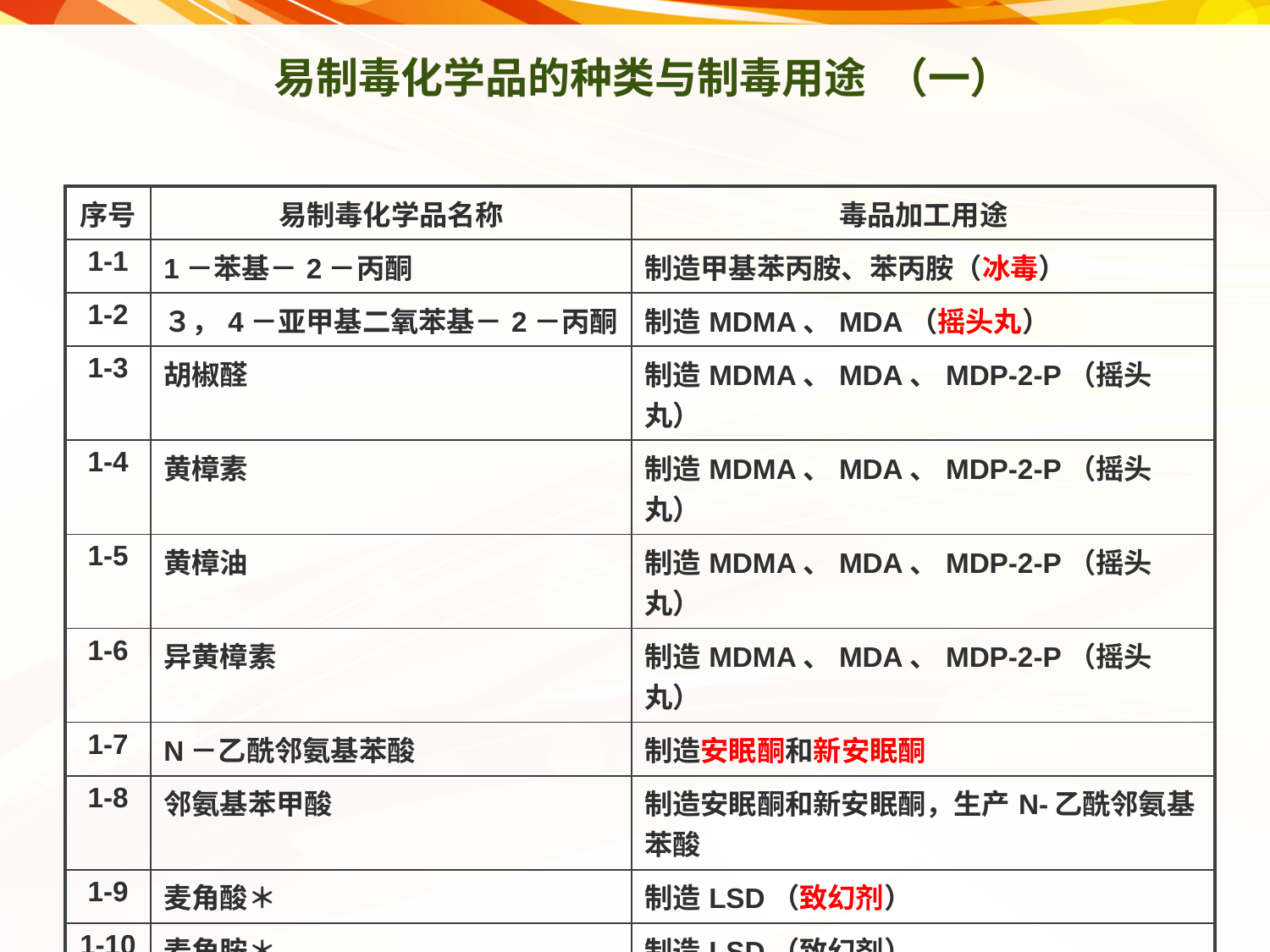

# 易制毒化学品的种类与制毒用途  （一）
| 序号 | 易制毒化学品名称 | 毒品加工用途 |
| --- | --- | --- |
| 1-1 | 1－苯基－2－丙酮 | 制造甲基苯丙胺、苯丙胺（冰毒） |
| 1-2 | ３，4－亚甲基二氧苯基－2－丙酮 | 制造MDMA、MDA（摇头丸） |
| 1-3 | 胡椒醛 | 制造MDMA、MDA、MDP-2-P（摇头丸） |
| 1-4 | 黄樟素 | 制造MDMA、MDA、MDP-2-P（摇头丸） |
| 1-5 | 黄樟油 | 制造MDMA、MDA、MDP-2-P（摇头丸） |
| 1-6 | 异黄樟素 | 制造MDMA、MDA、MDP-2-P（摇头丸） |
| 1-7 | N－乙酰邻氨基苯酸 | 制造安眠酮和新安眠酮 |
| 1-8 | 邻氨基苯甲酸 | 制造安眠酮和新安眠酮，生产N-乙酰邻氨基苯酸 |
| 1-9 | 麦角酸＊ | 制造LSD（致幻剂） |
| 1-10 | 麦角胺＊ | 制造LSD（致幻剂） |
| 1-11 | 麦角新碱＊ | 制造LSD（致幻剂） |
| 1-12 | 麻黄素、伪麻黄素、消旋麻黄素、去甲麻黄素、甲基麻黄素、麻黄浸膏、麻黄浸膏粉等麻黄素类物质＊ | 制造甲基苯丙胺、苯丙胺（冰毒） |